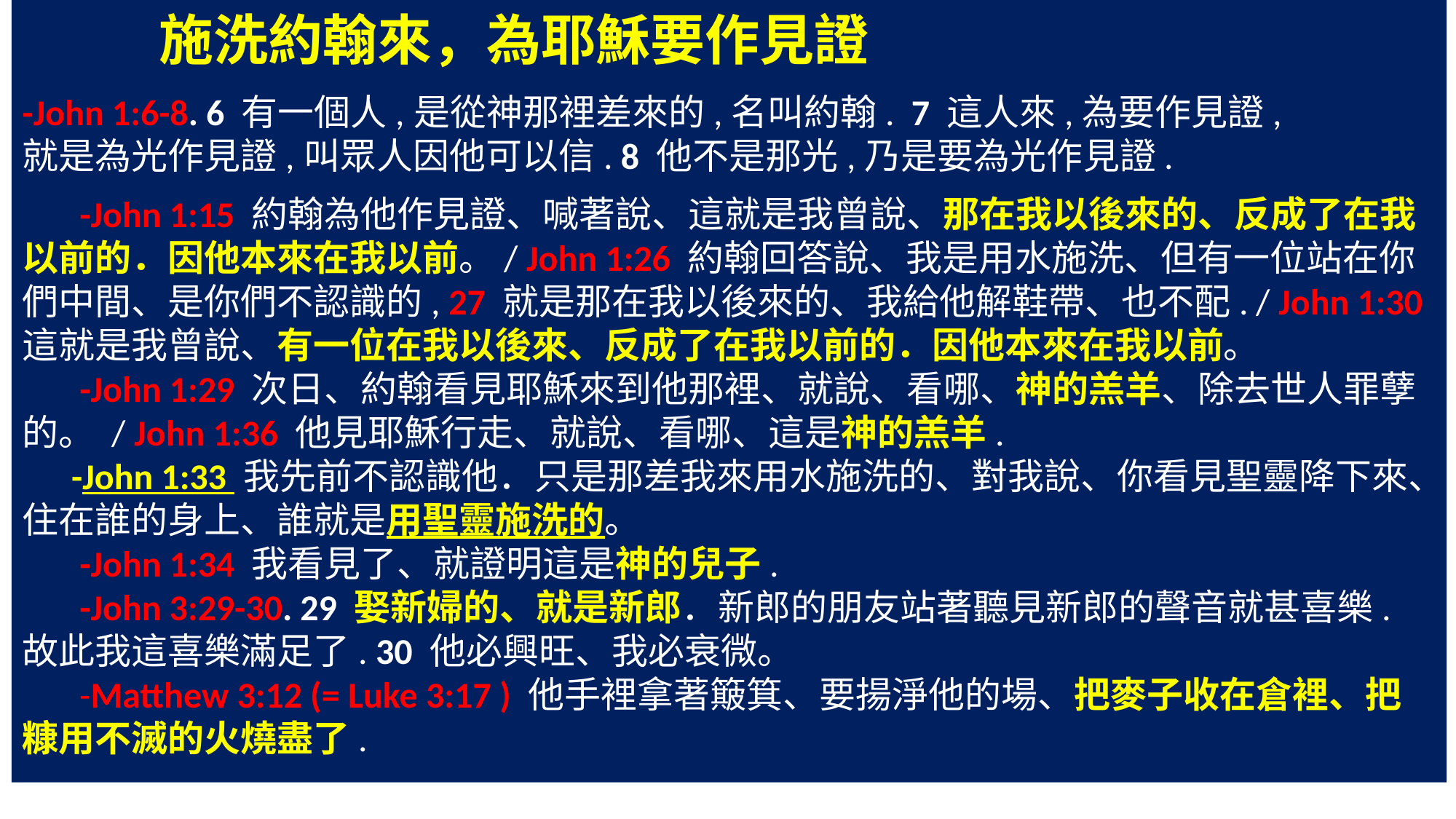

施洗約翰來，為耶穌要作見證

-John 1:6-8. 6 有一個人,是從神那裡差來的,名叫約翰.  7 這人來,為要作見證,
就是為光作見證,叫眾人因他可以信. 8 他不是那光,乃是要為光作見證.

       -John 1:15 約翰為他作見證、喊著說、這就是我曾說、那在我以後來的、反成了在我以前的．因他本來在我以前。/ John 1:26 約翰回答說、我是用水施洗、但有一位站在你們中間、是你們不認識的, 27 就是那在我以後來的、我給他解鞋帶、也不配. / John 1:30 這就是我曾說、有一位在我以後來、反成了在我以前的．因他本來在我以前。
       -John 1:29 次日、約翰看見耶穌來到他那裡、就說、看哪、神的羔羊、除去世人罪孽的。 / John 1:36 他見耶穌行走、就說、看哪、這是神的羔羊.
      -John 1:33 我先前不認識他．只是那差我來用水施洗的、對我說、你看見聖靈降下來、住在誰的身上、誰就是用聖靈施洗的。
       -John 1:34 我看見了、就證明這是神的兒子.
       -John 3:29-30. 29 娶新婦的、就是新郎．新郎的朋友站著聽見新郎的聲音就甚喜樂.   故此我這喜樂滿足了. 30 他必興旺、我必衰微。
       -Matthew 3:12 (= Luke 3:17 ) 他手裡拿著簸箕、要揚淨他的場、把麥子收在倉裡、把糠用不滅的火燒盡了.